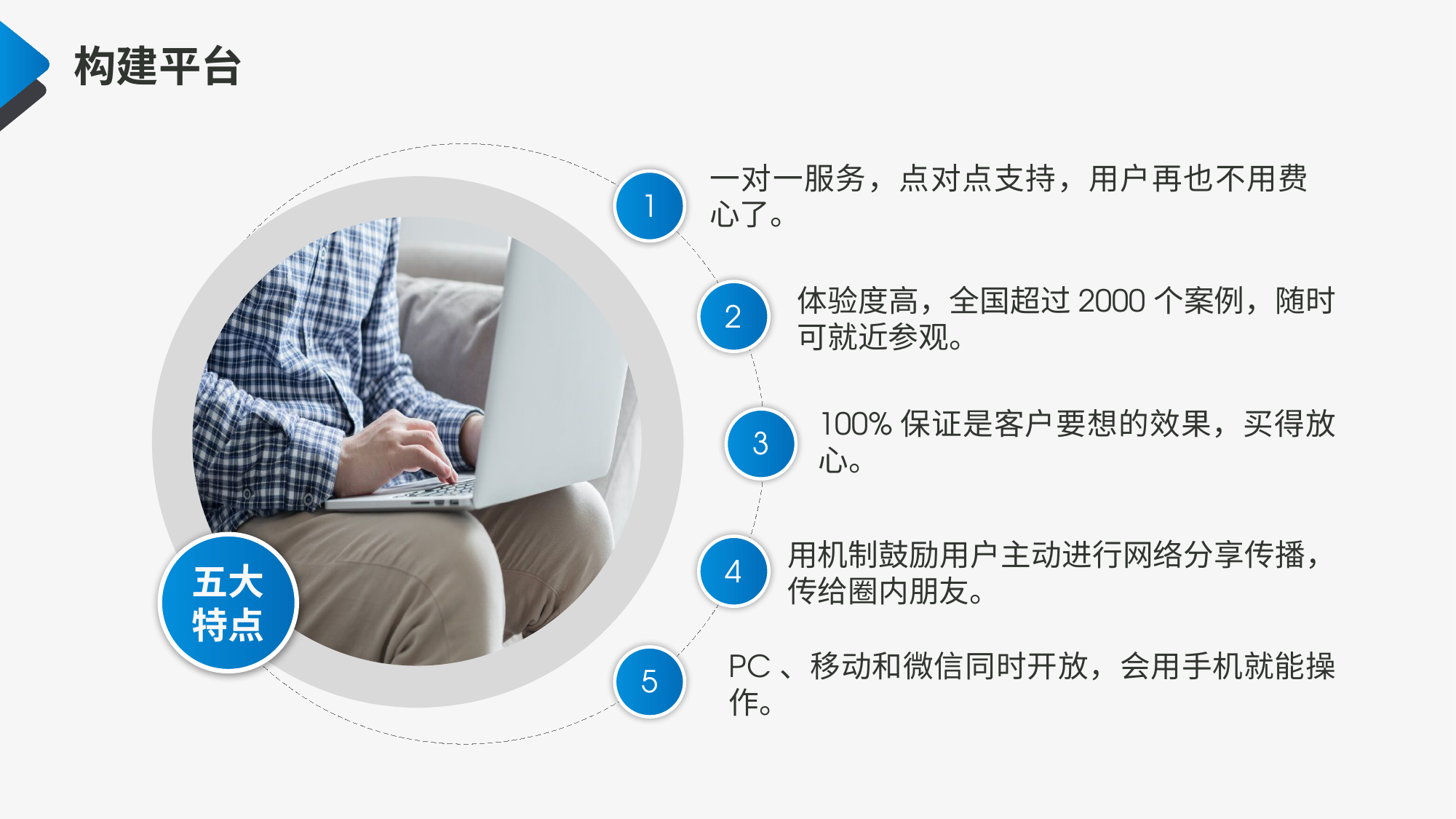

构建平台

一对一服务，点对点支持，用户再也不用费心了。
1

体验度高，全国超过2000个案例，随时可就近参观。
2
100%保证是客户要想的效果，买得放心。
3
用机制鼓励用户主动进行网络分享传播，传给圈内朋友。

4
五大特点
PC、移动和微信同时开放，会用手机就能操作。
5